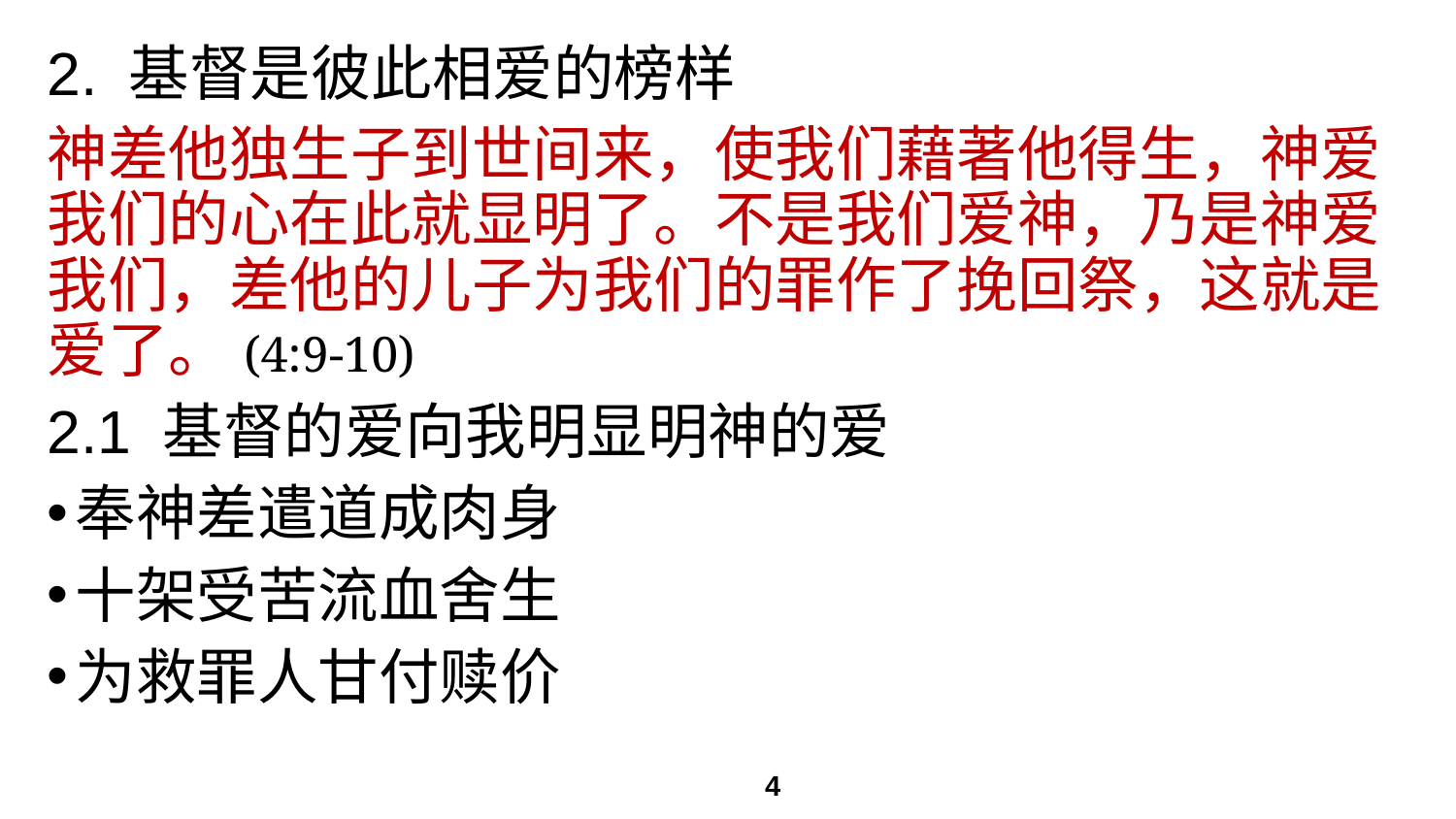

# 2. 基督是彼此相爱的榜样
神差他独生子到世间来，使我们藉著他得生，神爱我们的心在此就显明了。不是我们爱神，乃是神爱我们，差他的儿子为我们的罪作了挽回祭，这就是爱了。(4:9-10)
2.1 基督的爱向我明显明神的爱
奉神差遣道成肉身
十架受苦流血舍生
为救罪人甘付赎价
4